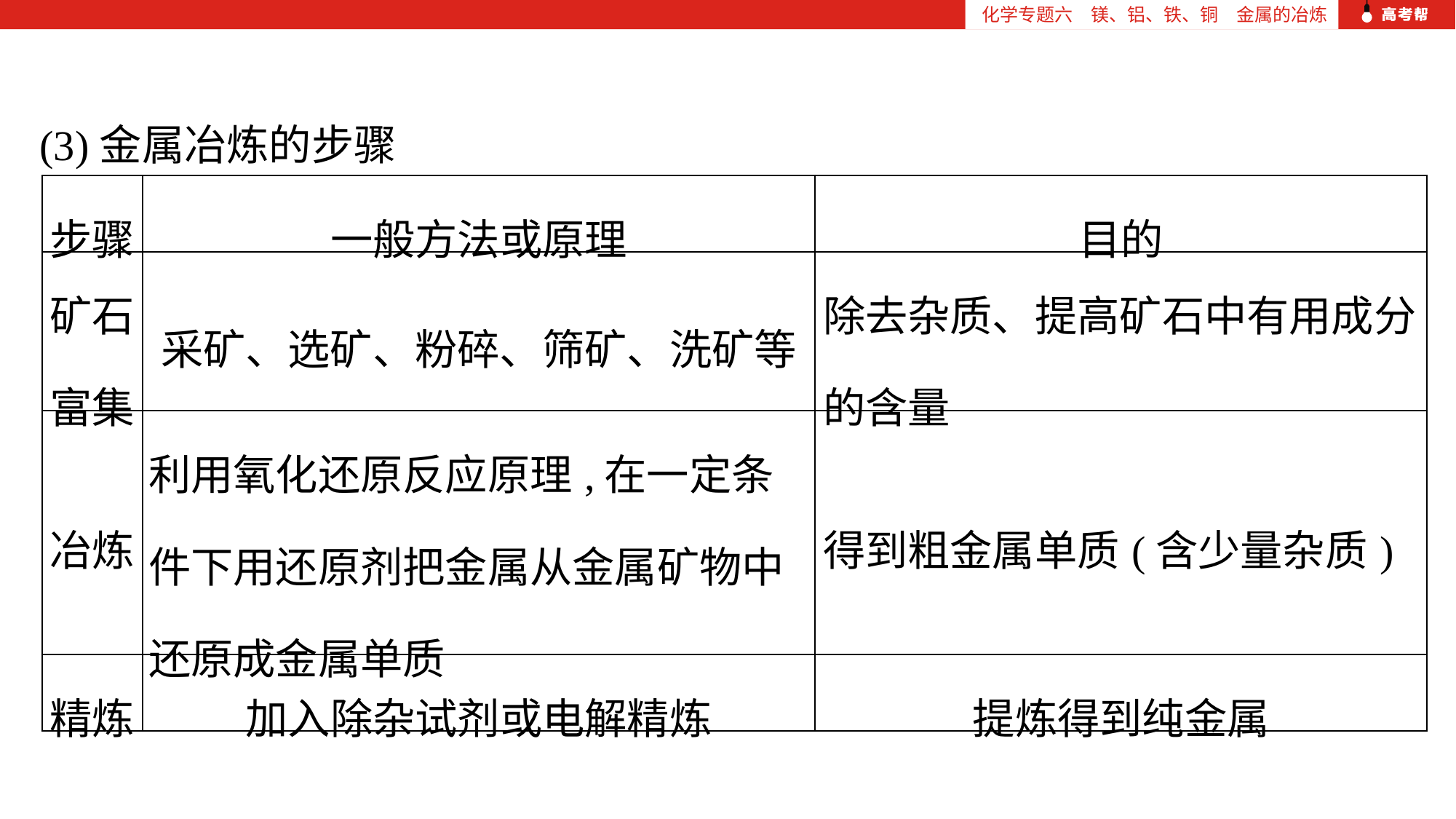

化学专题六　镁、铝、铁、铜　金属的冶炼

(3)金属冶炼的步骤
| 步骤 | 一般方法或原理 | 目的 |
| --- | --- | --- |
| 矿石富集 | 采矿、选矿、粉碎、筛矿、洗矿等 | 除去杂质、提高矿石中有用成分的含量 |
| 冶炼 | 利用氧化还原反应原理,在一定条件下用还原剂把金属从金属矿物中还原成金属单质 | 得到粗金属单质(含少量杂质) |
| 精炼 | 加入除杂试剂或电解精炼 | 提炼得到纯金属 |